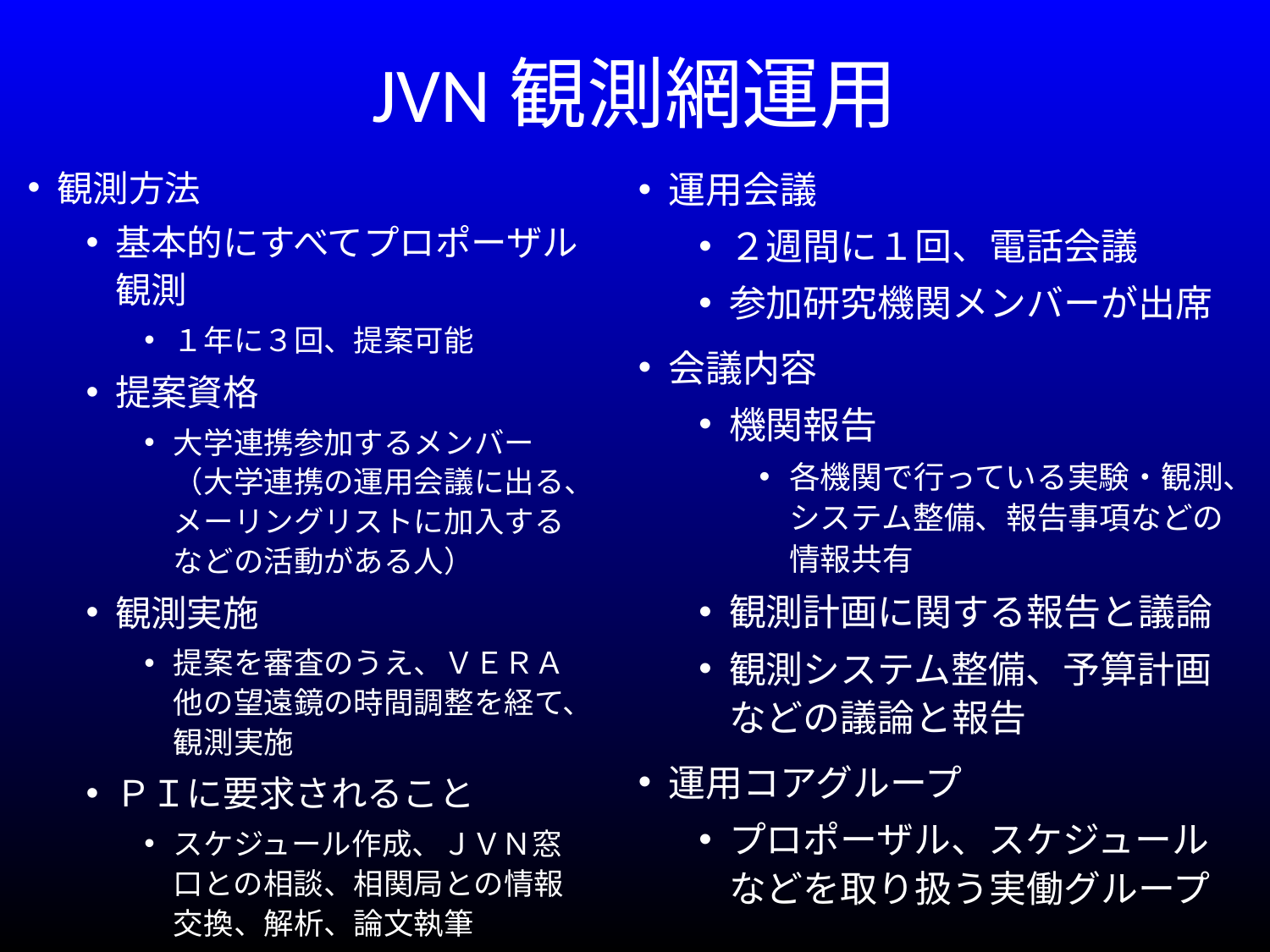

# JVN観測網運用
観測方法
基本的にすべてプロポーザル観測
１年に３回、提案可能
提案資格
大学連携参加するメンバー（大学連携の運用会議に出る、メーリングリストに加入するなどの活動がある人）
観測実施
提案を審査のうえ、ＶＥＲＡ他の望遠鏡の時間調整を経て、観測実施
ＰＩに要求されること
スケジュール作成、ＪＶＮ窓口との相談、相関局との情報交換、解析、論文執筆
運用会議
２週間に１回、電話会議
参加研究機関メンバーが出席
会議内容
機関報告
各機関で行っている実験・観測、システム整備、報告事項などの情報共有
観測計画に関する報告と議論
観測システム整備、予算計画などの議論と報告
運用コアグループ
プロポーザル、スケジュールなどを取り扱う実働グループ